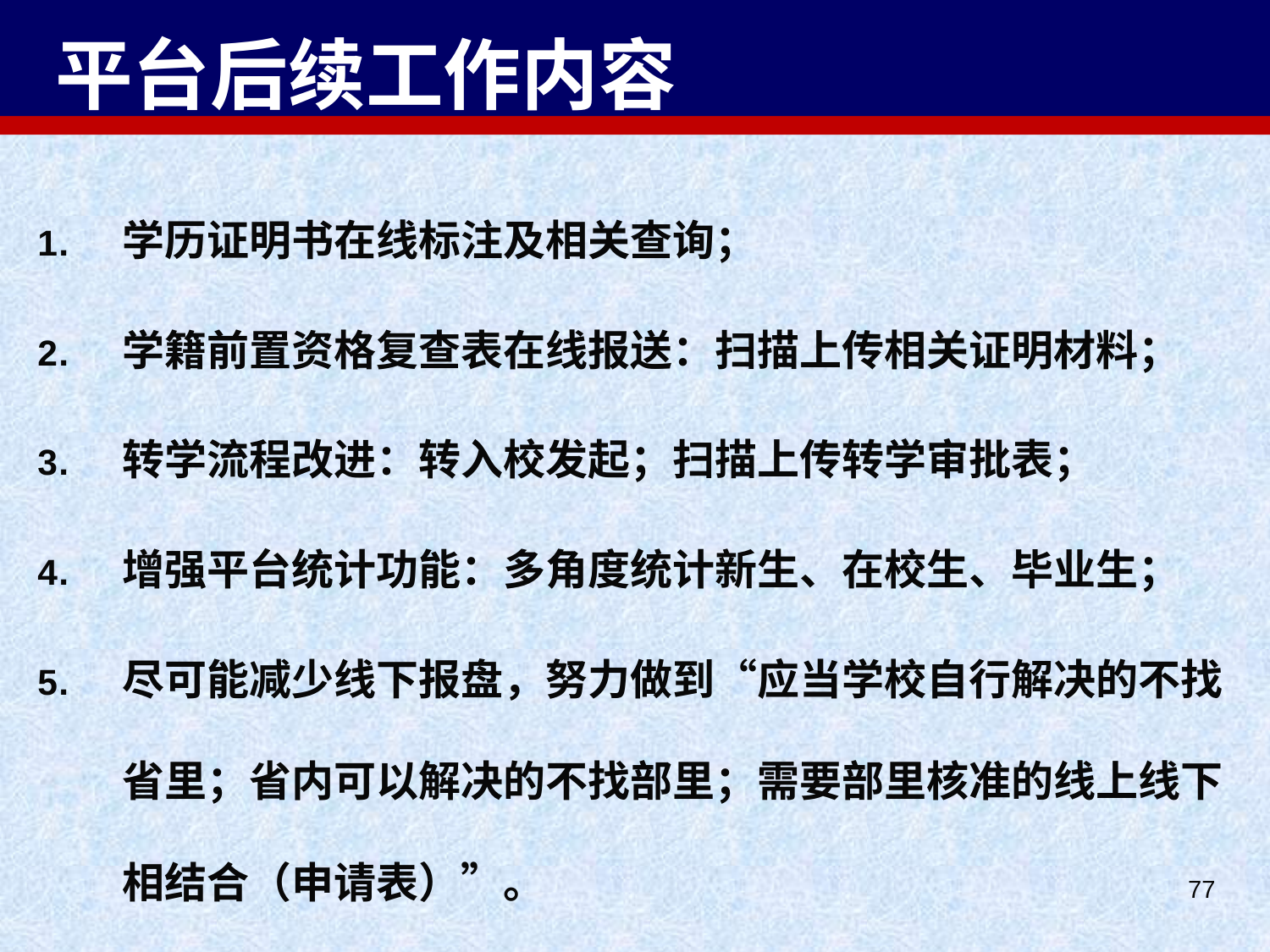

# 平台后续工作内容
学历证明书在线标注及相关查询；
学籍前置资格复查表在线报送：扫描上传相关证明材料；
转学流程改进：转入校发起；扫描上传转学审批表；
增强平台统计功能：多角度统计新生、在校生、毕业生；
尽可能减少线下报盘，努力做到“应当学校自行解决的不找省里；省内可以解决的不找部里；需要部里核准的线上线下相结合（申请表）”。
77